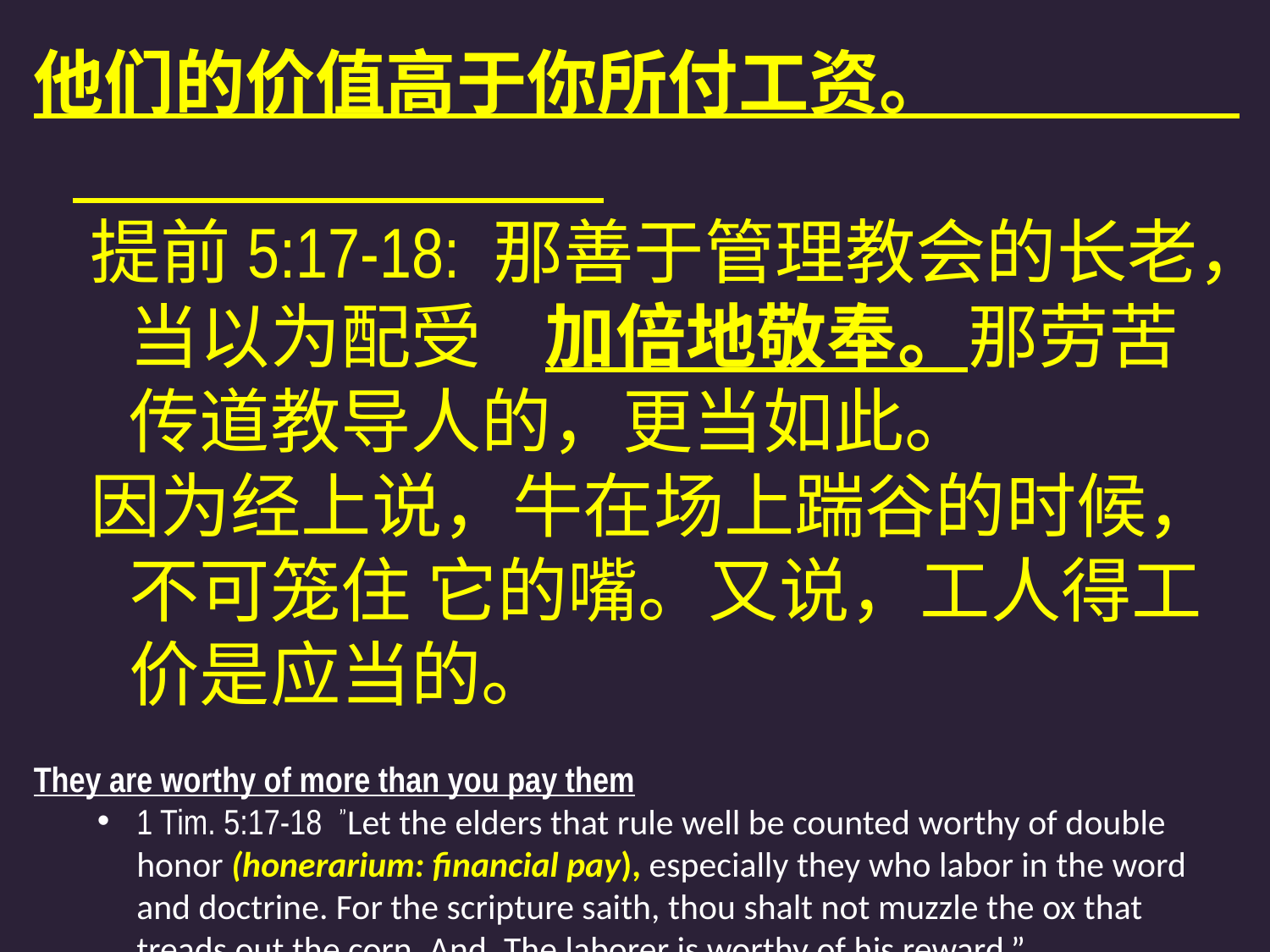

他们的价值高于你所付工资。
提前5:17-18: 那善于管理教会的长老，当以为配受    加倍地敬奉。那劳苦传道教导人的，更当如此。
因为经上说，牛在场上踹谷的时候，不可笼住 它的嘴。又说，工人得工价是应当的。

They are worthy of more than you pay them
1 Tim. 5:17-18  ”Let the elders that rule well be counted worthy of double  honor (honerarium: financial pay), especially they who labor in the word    and doctrine. For the scripture saith, thou shalt not muzzle the ox that     treads out the corn. And, The laborer is worthy of his reward.”